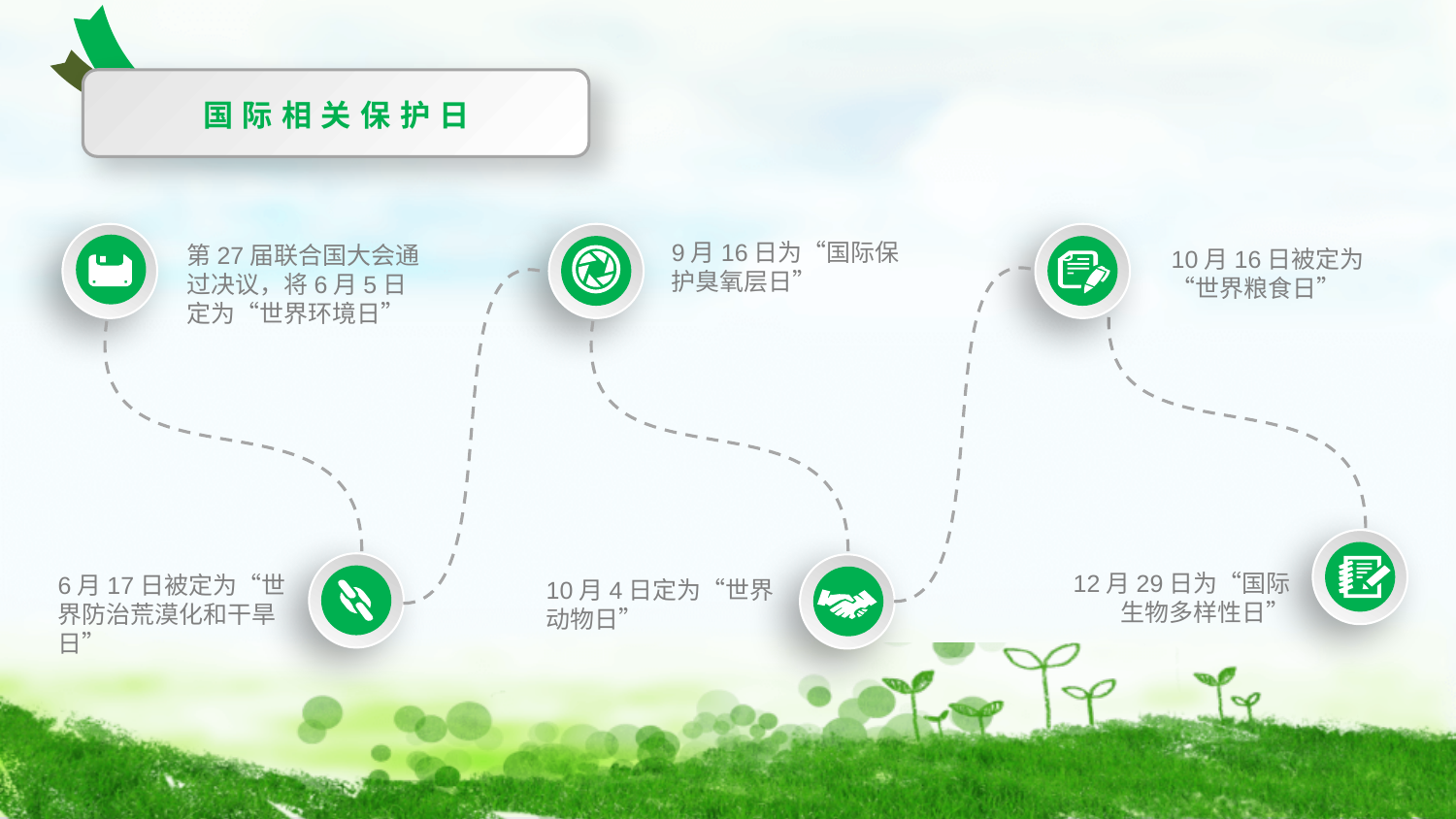

国际相关保护日

9月16日为“国际保护臭氧层日”
第27届联合国大会通过决议，将6月5日定为“世界环境日”
10月16日被定为“世界粮食日”

12月29日为“国际生物多样性日”
6月17日被定为“世界防治荒漠化和干旱日”
10月4日定为“世界动物日”